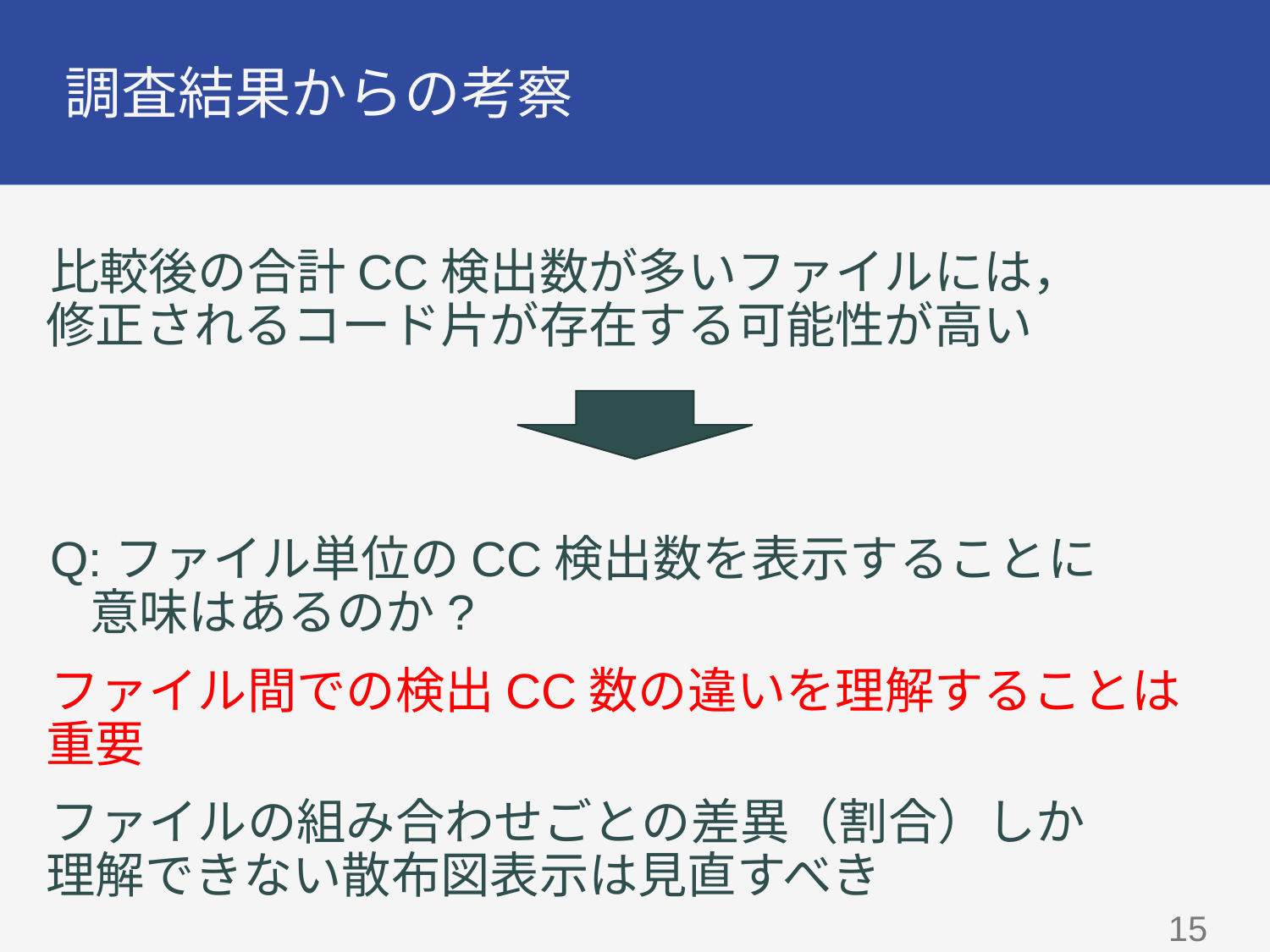

# 調査結果からの考察
比較後の合計CC検出数が多いファイルには，
修正されるコード片が存在する可能性が高い

Q:ファイル単位のCC検出数を表示することに
    意味はあるのか?
ファイル間での検出CC数の違いを理解することは重要
ファイルの組み合わせごとの差異（割合）しか
理解できない散布図表示は見直すべき

15